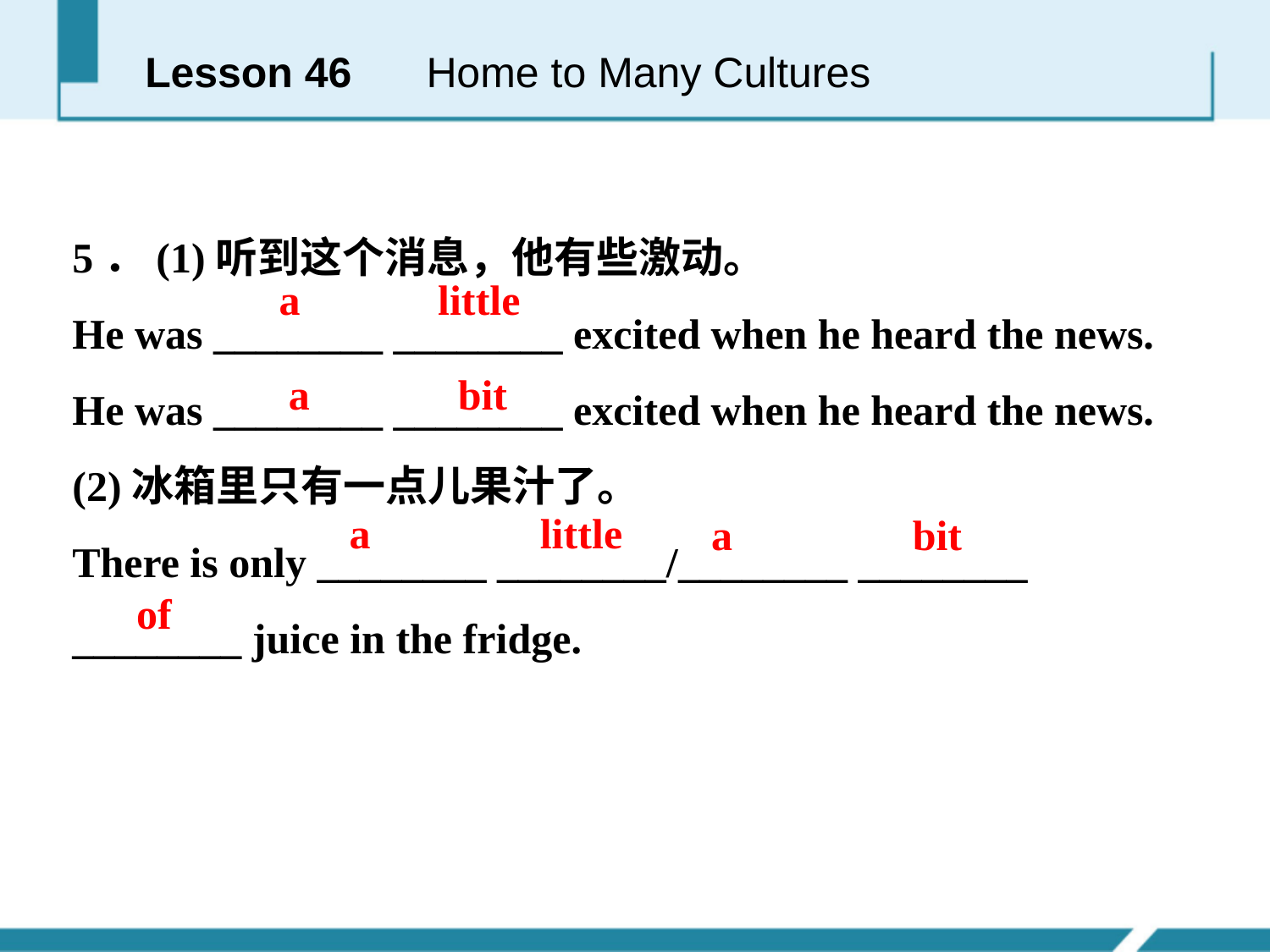

Lesson 46 　Home to Many Cultures
5．(1)听到这个消息，他有些激动。
He was ________ ________ excited when he heard the news.
He was ________ ________ excited when he heard the news.
(2)冰箱里只有一点儿果汁了。
There is only ________ ________/________ ________
________ juice in the fridge.
 a             little
 a              bit
a                little
a                 bit
of